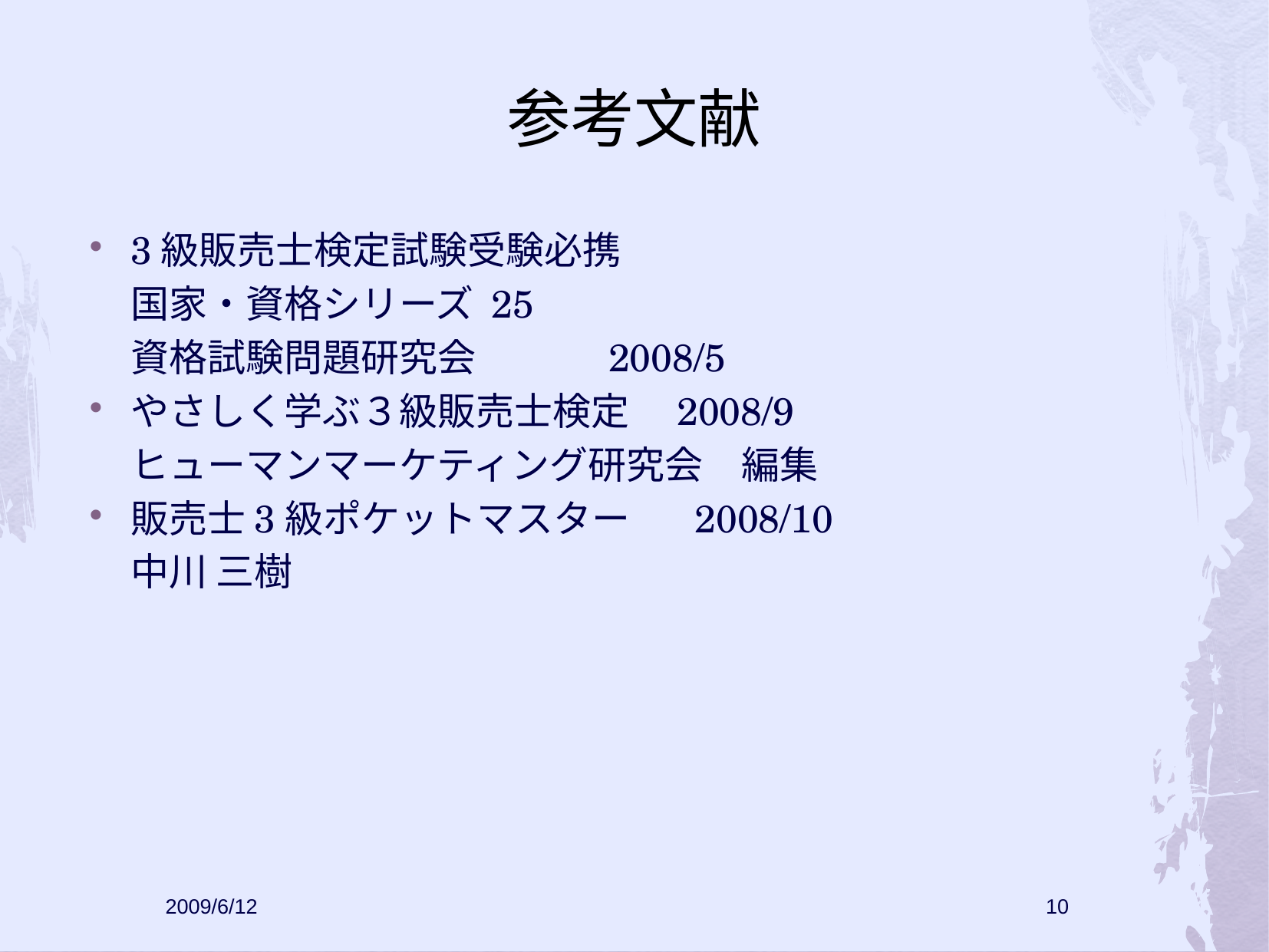

# 参考文献
3級販売士検定試験受験必携
	国家・資格シリーズ 25
	資格試験問題研究会	 2008/5
やさしく学ぶ３級販売士検定	2008/9
	ヒューマンマーケティング研究会　編集
販売士3級ポケットマスター	 2008/10
	中川 三樹

2009/6/12
10